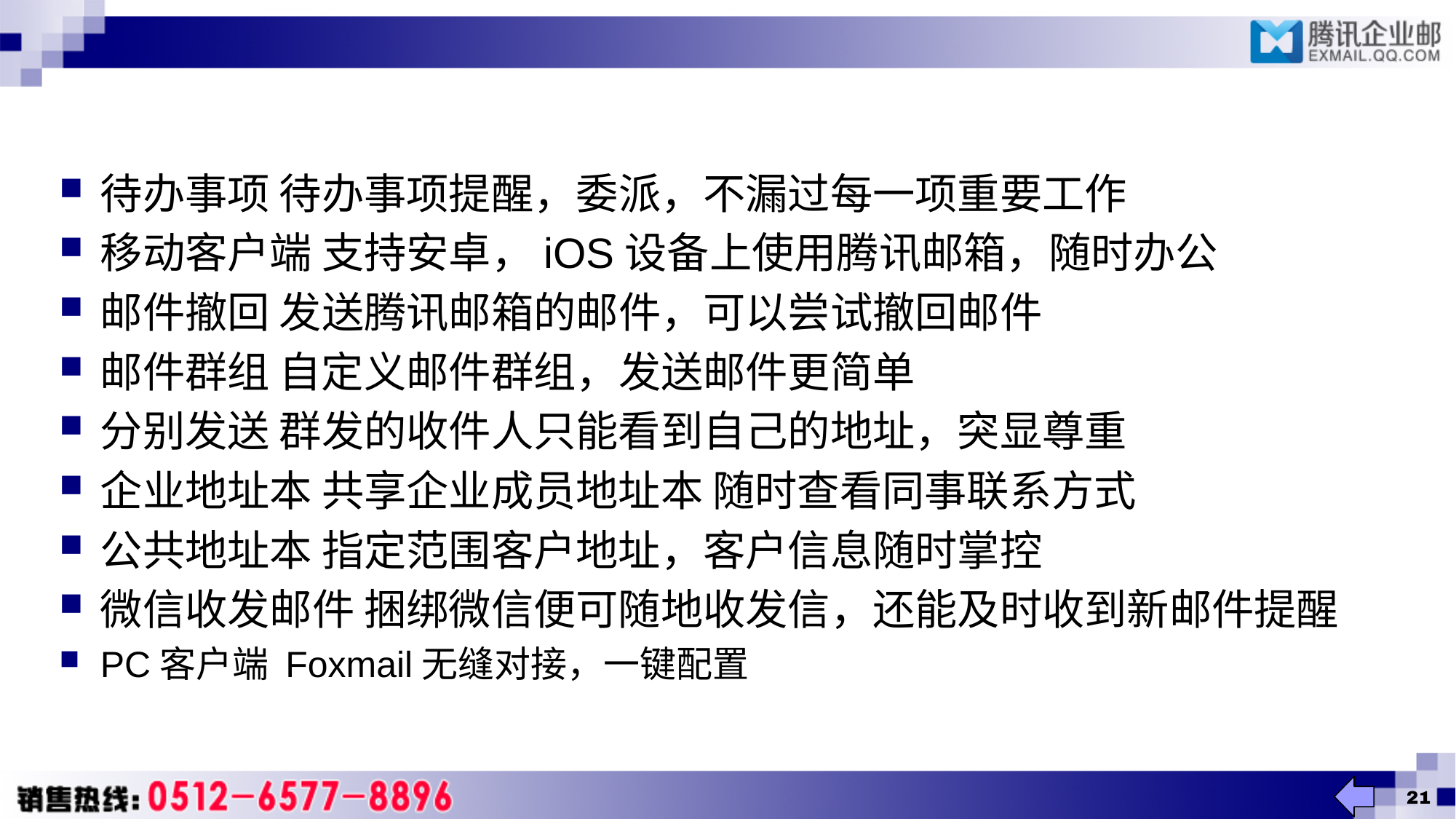

待办事项 待办事项提醒，委派，不漏过每一项重要工作
移动客户端 支持安卓，iOS设备上使用腾讯邮箱，随时办公
邮件撤回 发送腾讯邮箱的邮件，可以尝试撤回邮件
邮件群组 自定义邮件群组，发送邮件更简单
分别发送 群发的收件人只能看到自己的地址，突显尊重
企业地址本 共享企业成员地址本 随时查看同事联系方式
公共地址本 指定范围客户地址，客户信息随时掌控
微信收发邮件 捆绑微信便可随地收发信，还能及时收到新邮件提醒
PC客户端 Foxmail无缝对接，一键配置
21